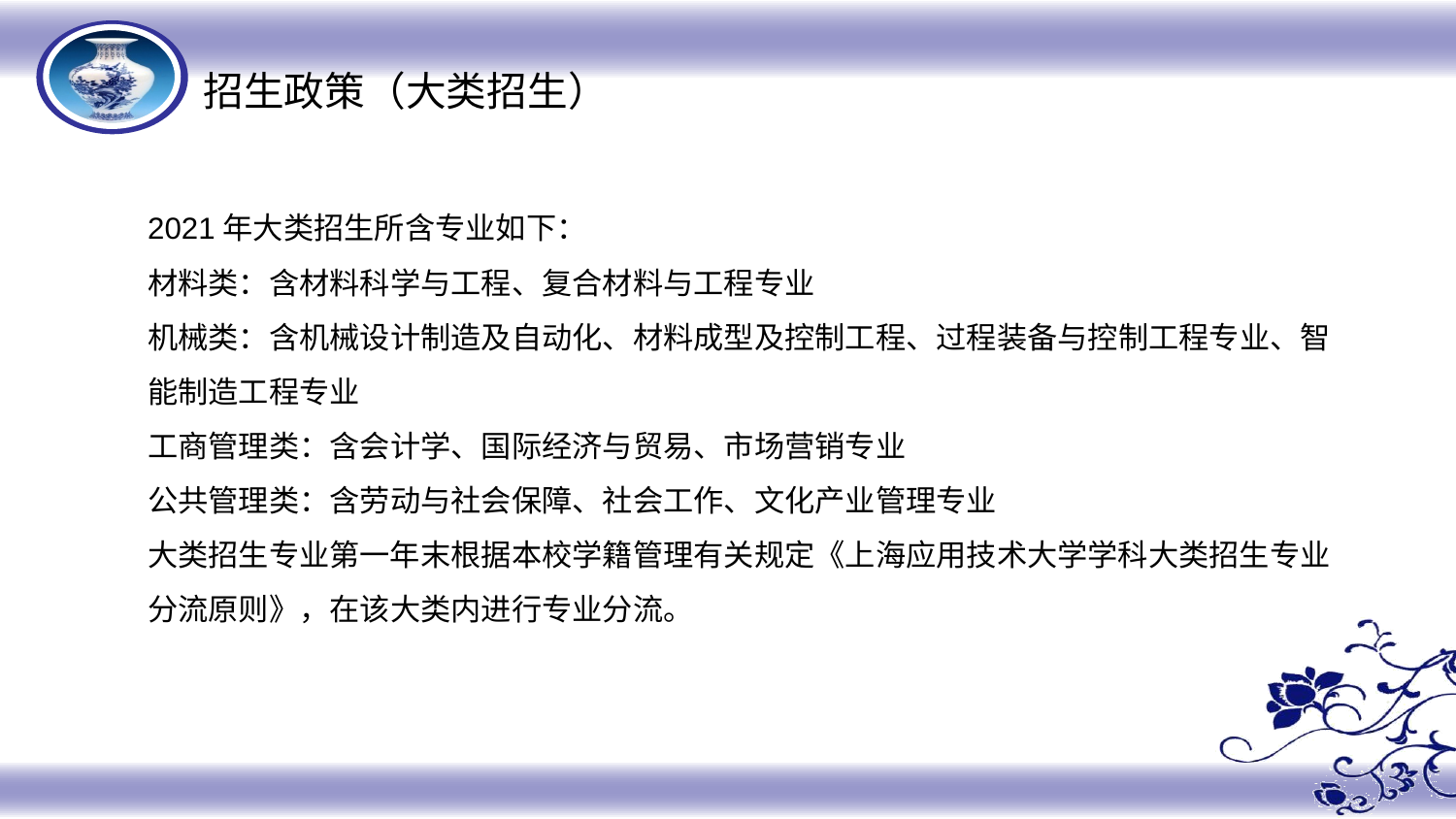

招生政策（大类招生）
2021年大类招生所含专业如下：
材料类：含材料科学与工程、复合材料与工程专业
机械类：含机械设计制造及自动化、材料成型及控制工程、过程装备与控制工程专业、智能制造工程专业
工商管理类：含会计学、国际经济与贸易、市场营销专业
公共管理类：含劳动与社会保障、社会工作、文化产业管理专业
大类招生专业第一年末根据本校学籍管理有关规定《上海应用技术大学学科大类招生专业分流原则》，在该大类内进行专业分流。